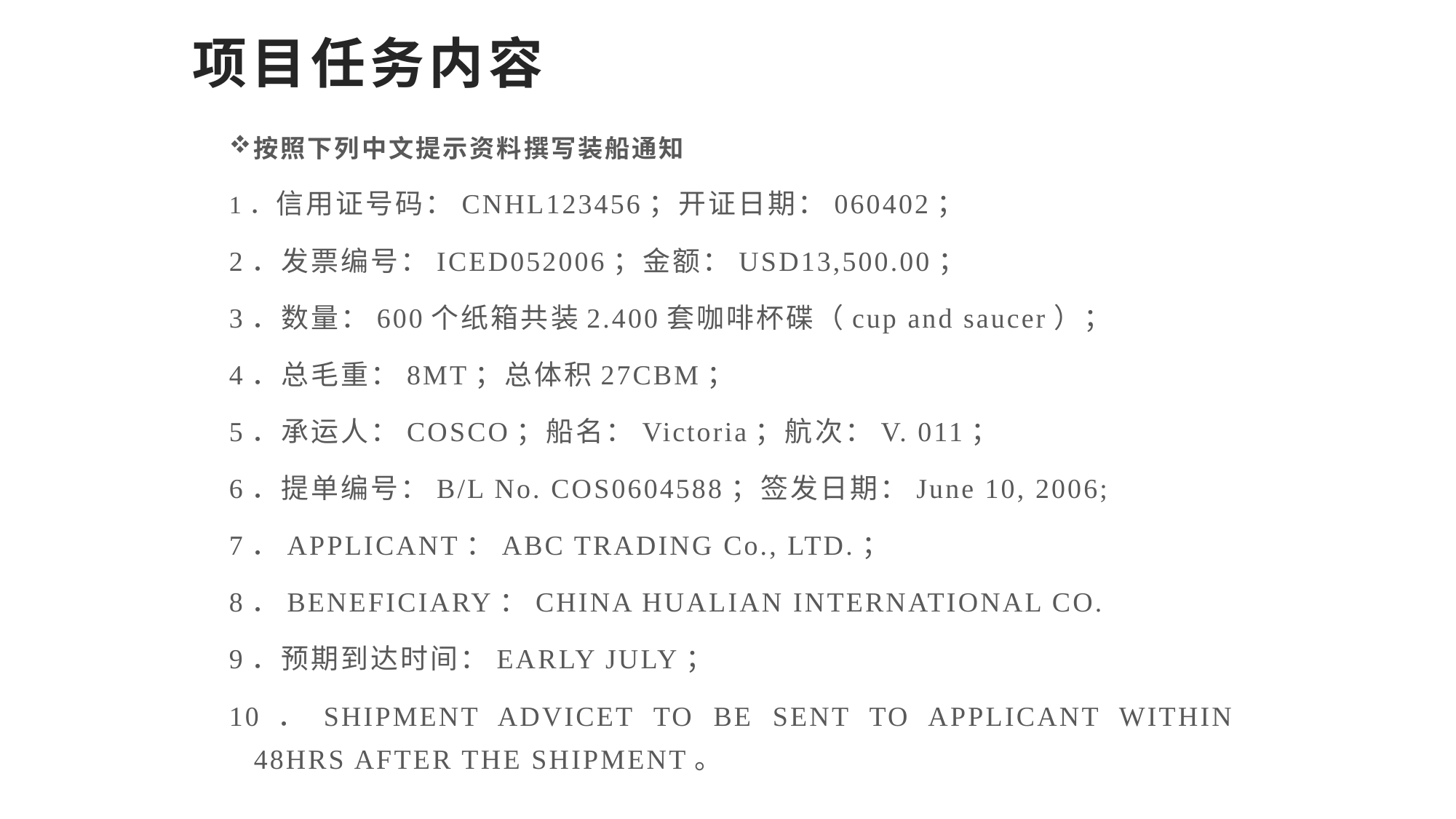

# 项目任务内容
按照下列中文提示资料撰写装船通知
1．信用证号码：CNHL123456；开证日期：060402；
2．发票编号：ICED052006；金额：USD13,500.00；
3．数量：600个纸箱共装2.400套咖啡杯碟（cup and saucer）；
4．总毛重：8MT；总体积27CBM；
5．承运人：COSCO；船名：Victoria；航次：V. 011；
6．提单编号：B/L No. COS0604588；签发日期：June 10, 2006;
7．APPLICANT：ABC TRADING Co., LTD.；
8．BENEFICIARY：CHINA HUALIAN INTERNATIONAL CO.
9．预期到达时间：EARLY JULY；
10．SHIPMENT ADVICET TO BE SENT TO APPLICANT WITHIN 48HRS AFTER THE SHIPMENT。